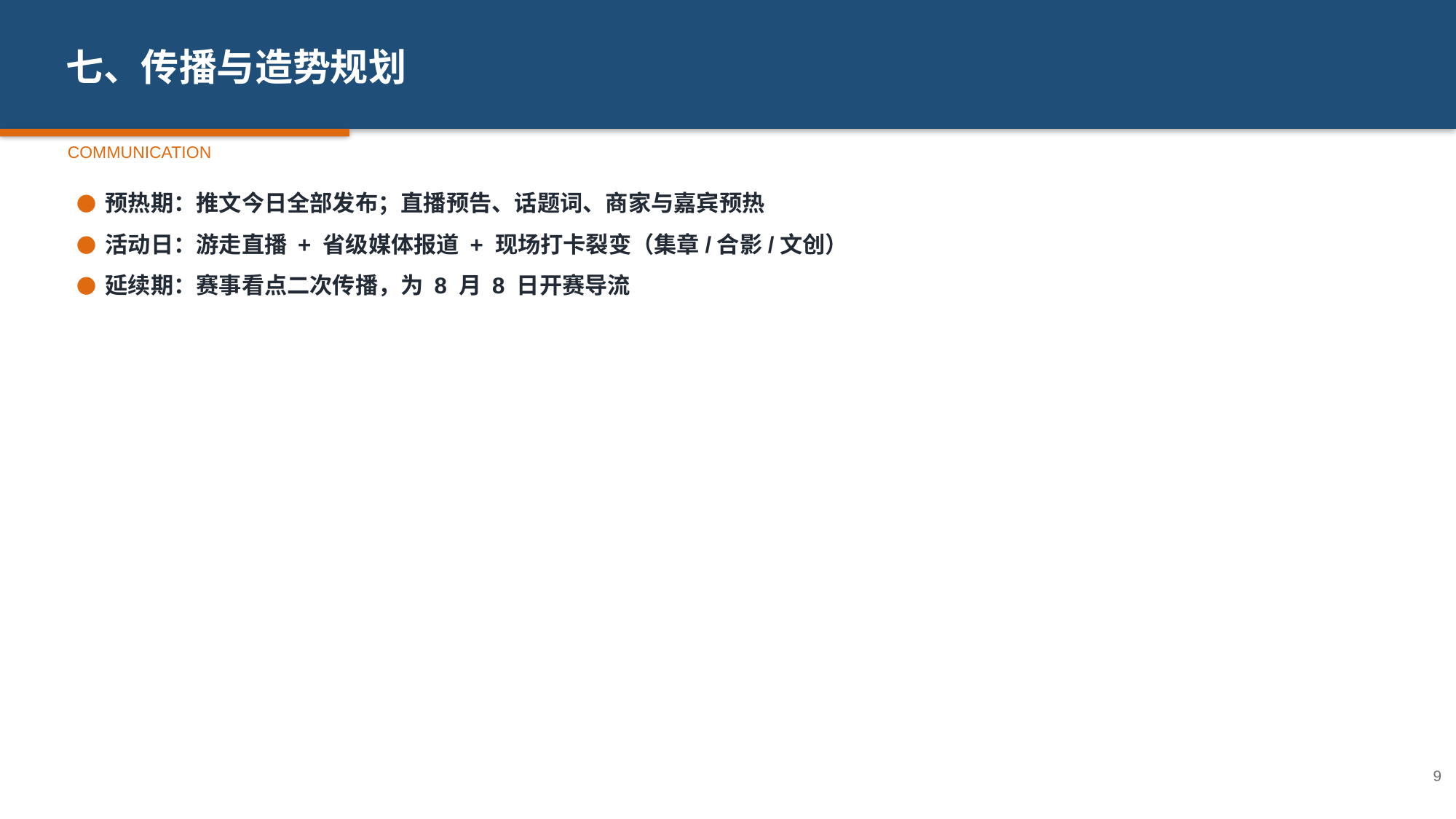

七、传播与造势规划

COMMUNICATION
● 预热期：推文今日全部发布；直播预告、话题词、商家与嘉宾预热
● 活动日：游走直播 + 省级媒体报道 + 现场打卡裂变（集章/合影/文创）
● 延续期：赛事看点二次传播，为 8 月 8 日开赛导流
9